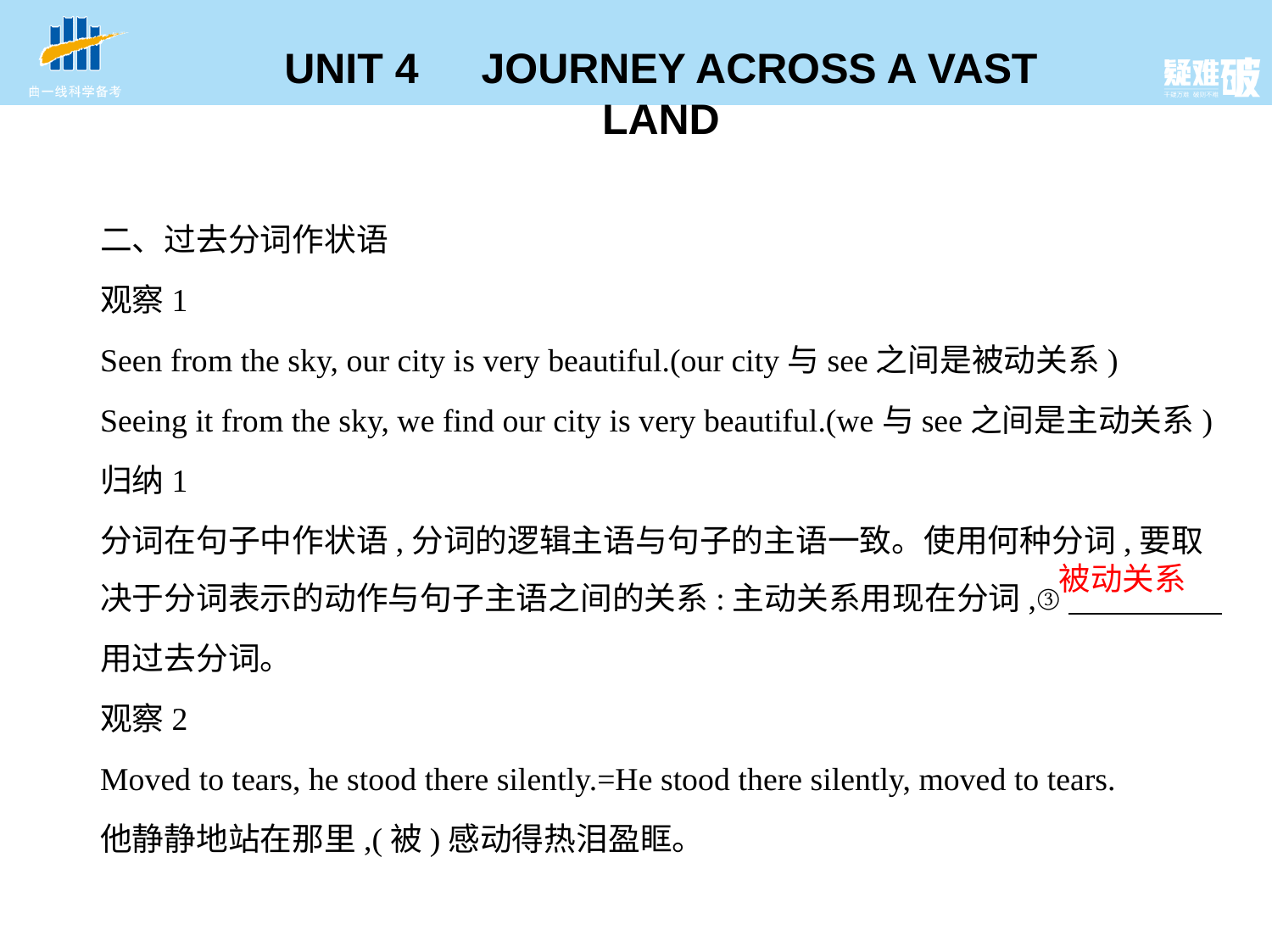

二、过去分词作状语
观察1
Seen from the sky, our city is very beautiful.(our city与see之间是被动关系)
Seeing it from the sky, we find our city is very beautiful.(we与see之间是主动关系)
归纳1
分词在句子中作状语,分词的逻辑主语与句子的主语一致。使用何种分词,要取
决于分词表示的动作与句子主语之间的关系:主动关系用现在分词,③
用过去分词。
观察2
Moved to tears, he stood there silently.=He stood there silently, moved to tears.
他静静地站在那里,(被)感动得热泪盈眶。
被动关系